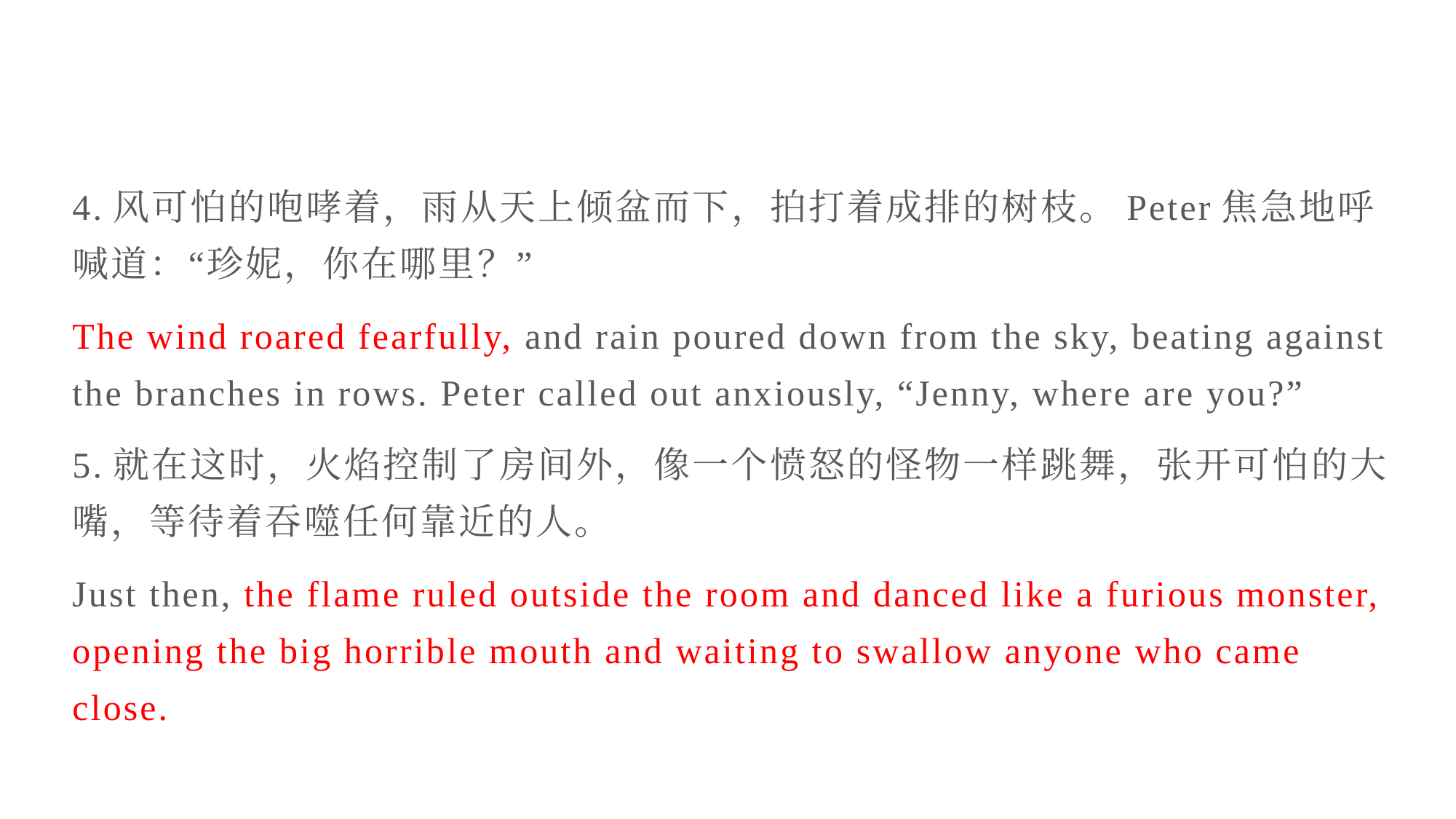

#
4.风可怕的咆哮着，雨从天上倾盆而下，拍打着成排的树枝。Peter焦急地呼喊道：“珍妮，你在哪里？”
The wind roared fearfully, and rain poured down from the sky, beating against the branches in rows. Peter called out anxiously, “Jenny, where are you?”
5.就在这时，火焰控制了房间外，像一个愤怒的怪物一样跳舞，张开可怕的大嘴，等待着吞噬任何靠近的人。
Just then, the flame ruled outside the room and danced like a furious monster, opening the big horrible mouth and waiting to swallow anyone who came close.